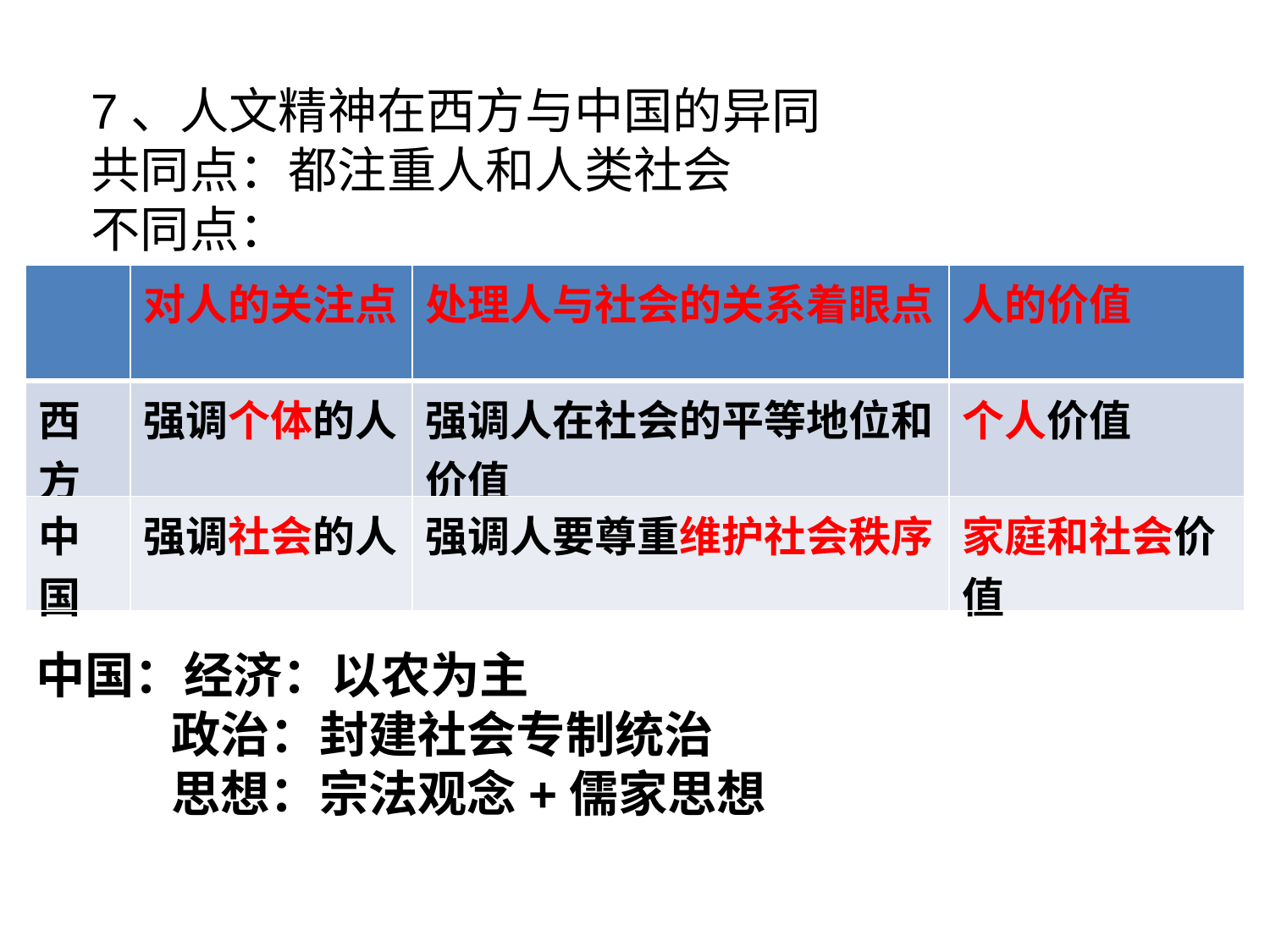

7、人文精神在西方与中国的异同
共同点：都注重人和人类社会
不同点：
|  | 对人的关注点 | 处理人与社会的关系着眼点 | 人的价值 |
| --- | --- | --- | --- |
| 西方 | 强调个体的人 | 强调人在社会的平等地位和价值 | 个人价值 |
| 中国 | 强调社会的人 | 强调人要尊重维护社会秩序 | 家庭和社会价值 |
中国：经济：以农为主
           政治：封建社会专制统治
           思想：宗法观念+儒家思想